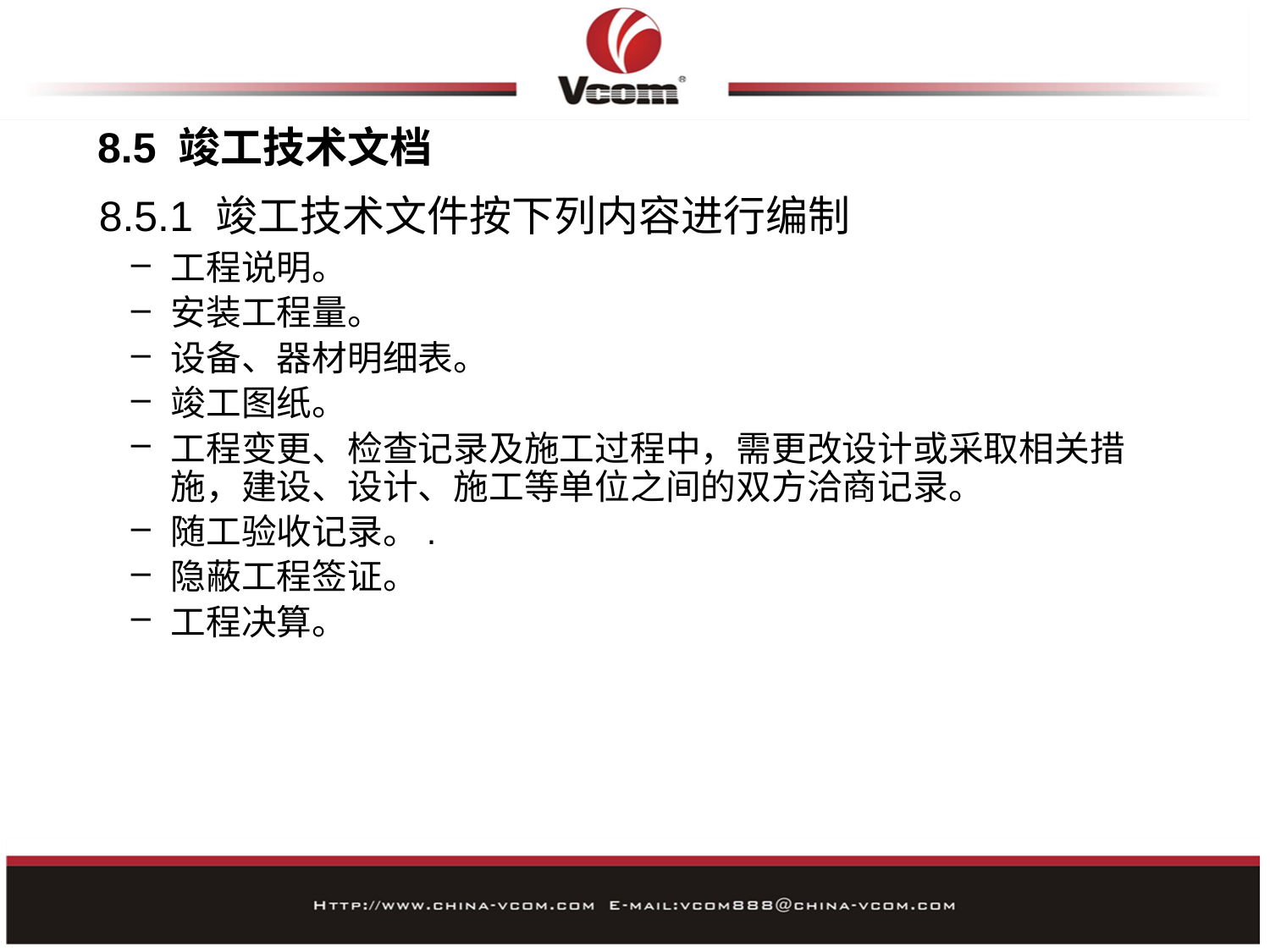

8.5 竣工技术文档
  8.5.1 竣工技术文件按下列内容进行编制
工程说明。
安装工程量。
设备、器材明细表。
竣工图纸。
工程变更、检查记录及施工过程中，需更改设计或采取相关措施，建设、设计、施工等单位之间的双方洽商记录。
随工验收记录。.
隐蔽工程签证。
工程决算。